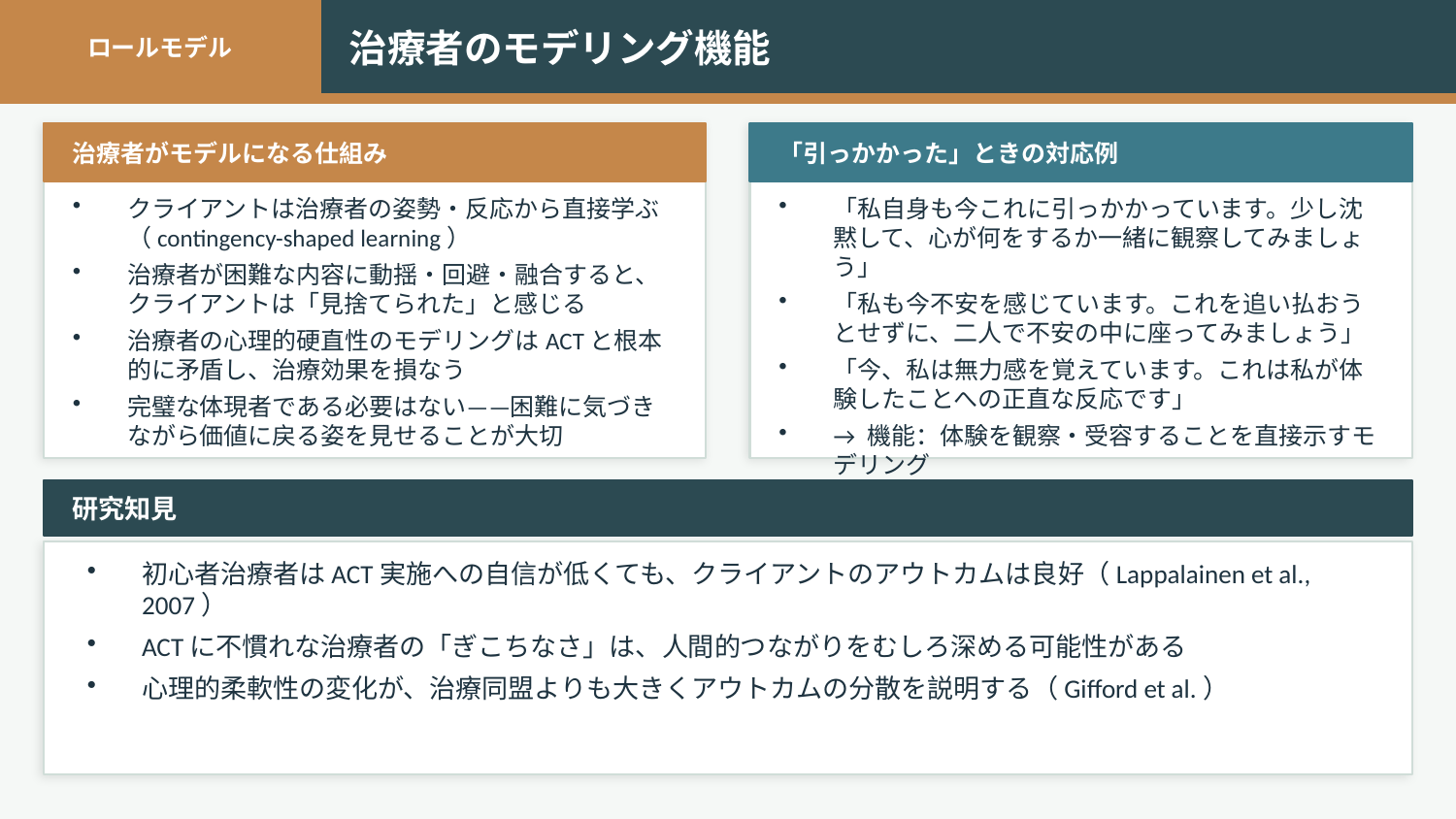

ロールモデル
治療者のモデリング機能

治療者がモデルになる仕組み

「引っかかった」ときの対応例
クライアントは治療者の姿勢・反応から直接学ぶ（contingency-shaped learning）
治療者が困難な内容に動揺・回避・融合すると、クライアントは「見捨てられた」と感じる
治療者の心理的硬直性のモデリングはACTと根本的に矛盾し、治療効果を損なう
完璧な体現者である必要はない——困難に気づきながら価値に戻る姿を見せることが大切
「私自身も今これに引っかかっています。少し沈黙して、心が何をするか一緒に観察してみましょう」
「私も今不安を感じています。これを追い払おうとせずに、二人で不安の中に座ってみましょう」
「今、私は無力感を覚えています。これは私が体験したことへの正直な反応です」
→ 機能：体験を観察・受容することを直接示すモデリング

研究知見

初心者治療者はACT実施への自信が低くても、クライアントのアウトカムは良好（Lappalainen et al., 2007）
ACTに不慣れな治療者の「ぎこちなさ」は、人間的つながりをむしろ深める可能性がある
心理的柔軟性の変化が、治療同盟よりも大きくアウトカムの分散を説明する（Gifford et al.）